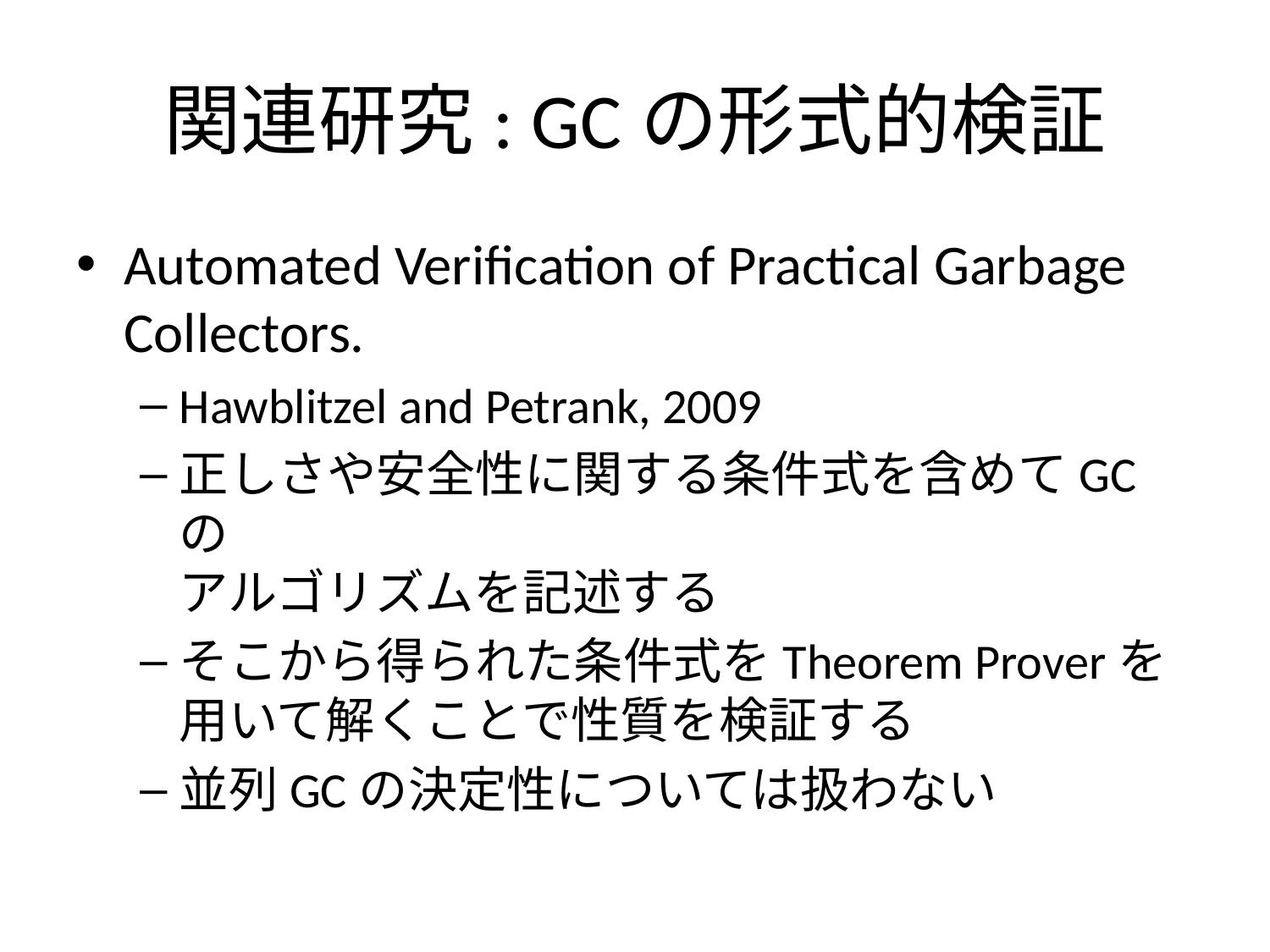

# 関連研究: GCの形式的検証
Automated Verification of Practical Garbage Collectors.
Hawblitzel and Petrank, 2009
正しさや安全性に関する条件式を含めてGCの
アルゴリズムを記述する
そこから得られた条件式をTheorem Proverを
用いて解くことで性質を検証する
並列GCの決定性については扱わない